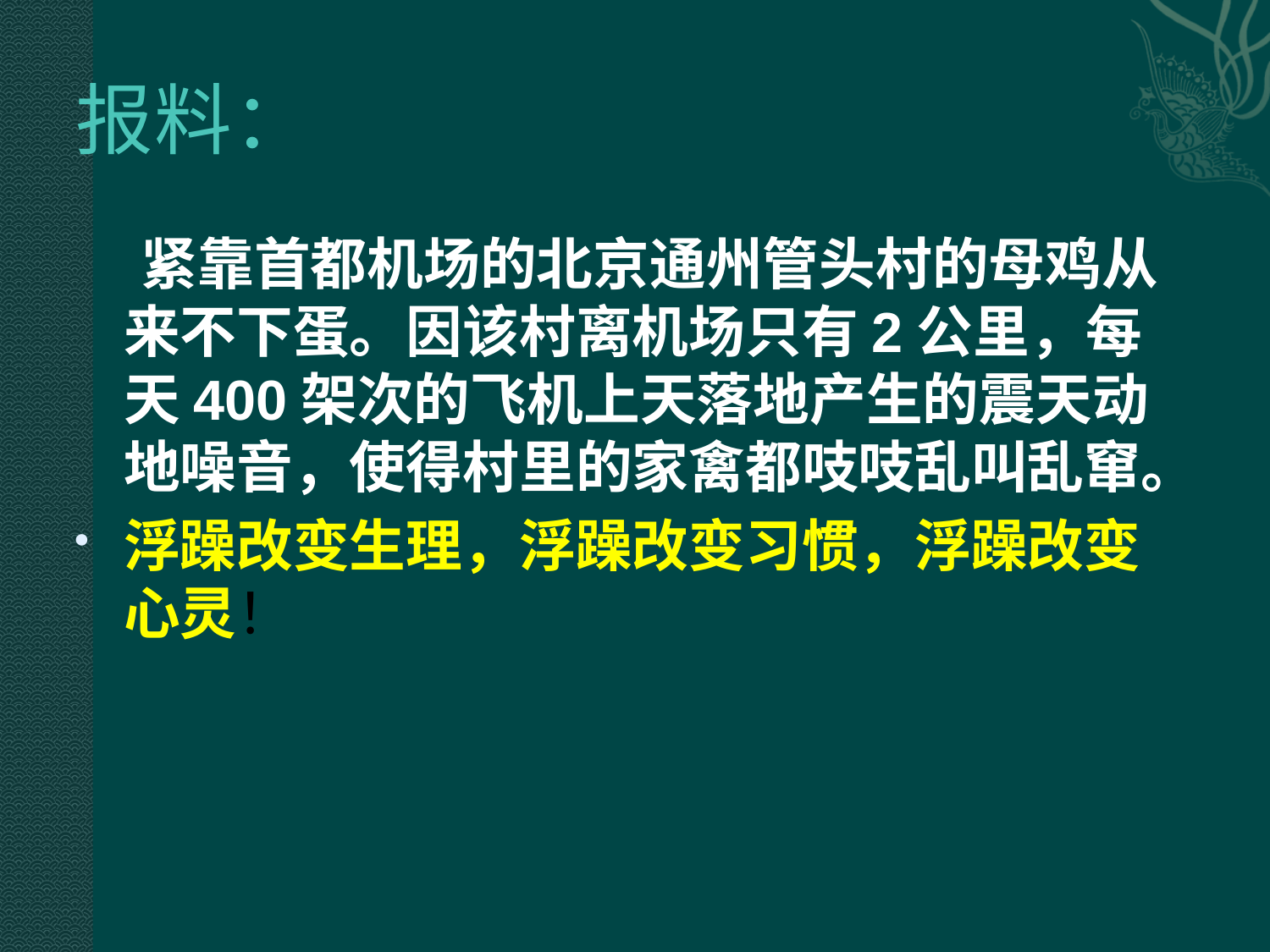

# 报料：
    紧靠首都机场的北京通州管头村的母鸡从来不下蛋。因该村离机场只有2公里，每天400架次的飞机上天落地产生的震天动地噪音，使得村里的家禽都吱吱乱叫乱窜。
浮躁改变生理，浮躁改变习惯，浮躁改变心灵！